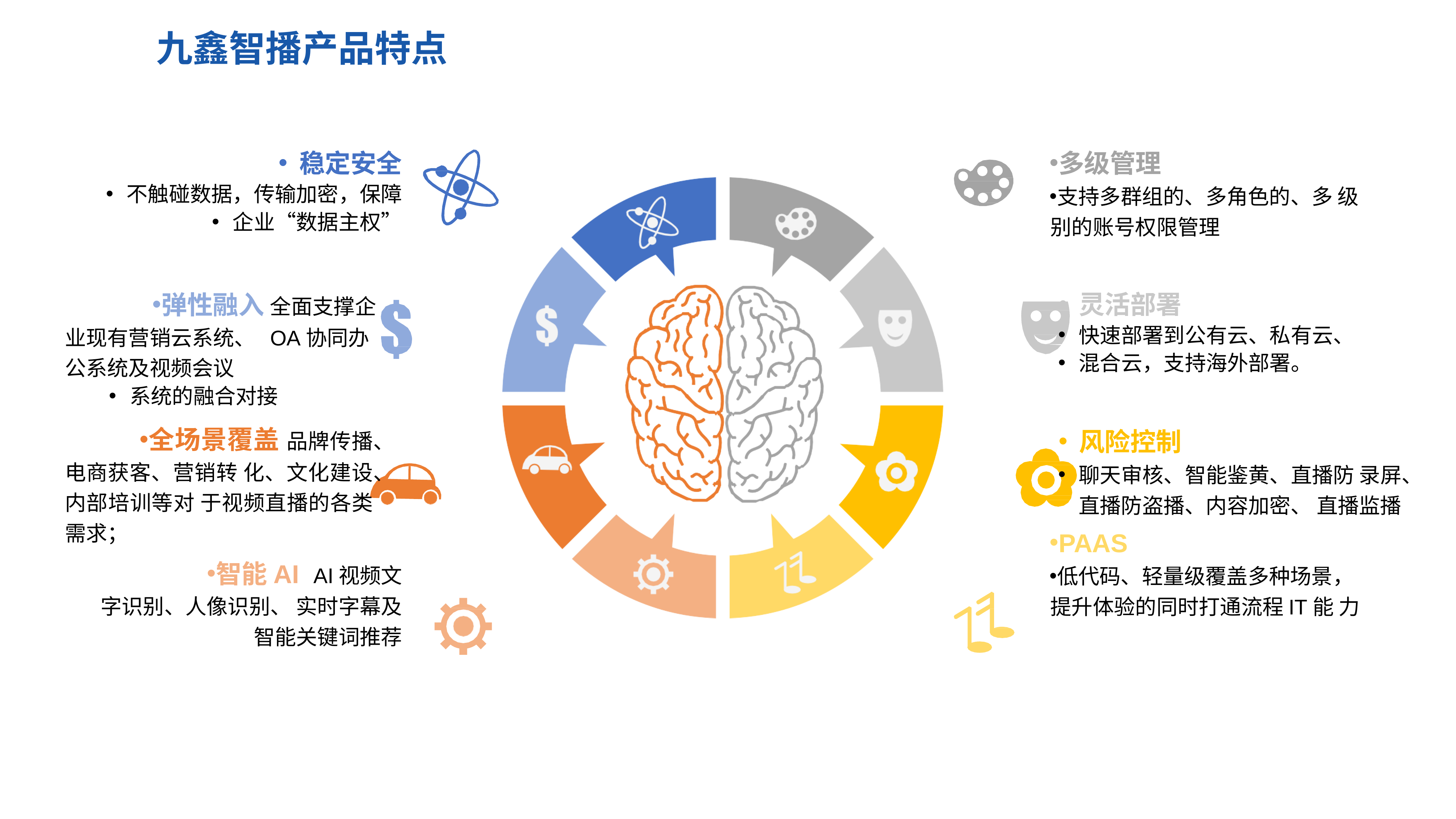

# 九鑫智播产品特点
稳定安全
不触碰数据，传输加密，保障
企业“数据主权”

弹性融入 全面支撑企业现有营销云系统、  OA协同办公系统及视频会议
系统的融合对接
全场景覆盖 品牌传播、电商获客、营销转 化、文化建设、内部培训等对 于视频直播的各类需求；
智能AI  AI视频文字识别、人像识别、 实时字幕及智能关键词推荐
多级管理
支持多群组的、多角色的、多 级别的账号权限管理

灵活部署
快速部署到公有云、私有云、
混合云，支持海外部署。

风险控制
聊天审核、智能鉴黄、直播防 录屏、直播防盗播、内容加密、 直播监播
PAAS
低代码、轻量级覆盖多种场景， 提升体验的同时打通流程IT能 力